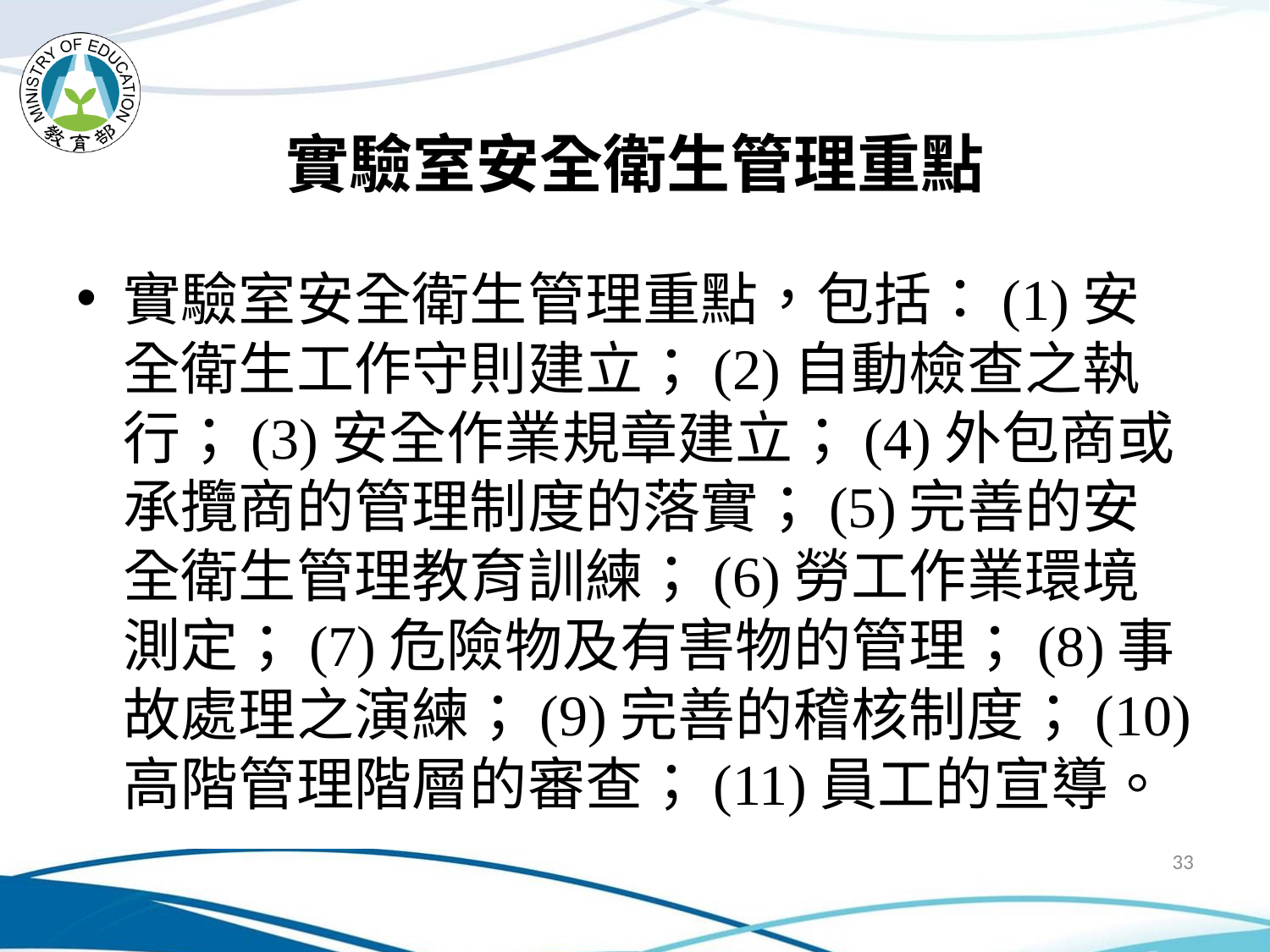

# 實驗室安全衛生管理重點
實驗室安全衛生管理重點，包括：(1)安全衛生工作守則建立；(2)自動檢查之執行；(3)安全作業規章建立；(4)外包商或承攬商的管理制度的落實；(5)完善的安全衛生管理教育訓練；(6)勞工作業環境測定；(7)危險物及有害物的管理；(8)事故處理之演練；(9)完善的稽核制度；(10)高階管理階層的審查；(11)員工的宣導。
33